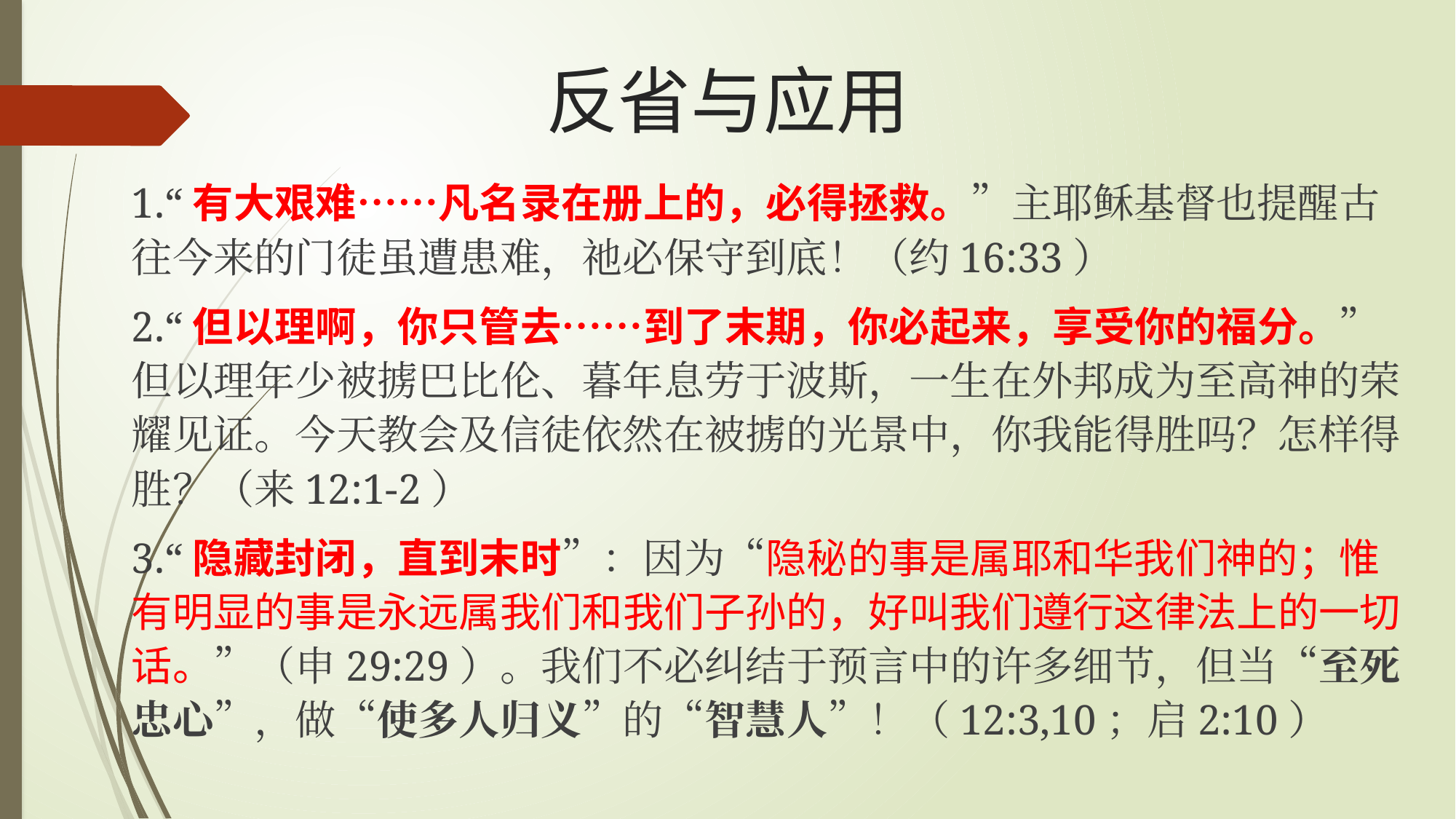

# 反省与应用
1.“有大艰难……凡名录在册上的，必得拯救。”主耶稣基督也提醒古往今来的门徒虽遭患难，祂必保守到底！（约16:33）
2.“但以理啊，你只管去……到了末期，你必起来，享受你的福分。”但以理年少被掳巴比伦、暮年息劳于波斯，一生在外邦成为至高神的荣耀见证。今天教会及信徒依然在被掳的光景中，你我能得胜吗？怎样得胜？（来12:1-2）
3.“隐藏封闭，直到末时”：因为“隐秘的事是属耶和华我们神的；惟有明显的事是永远属我们和我们子孙的，好叫我们遵行这律法上的一切话。”（申29:29）。我们不必纠结于预言中的许多细节，但当“至死忠心”，做“使多人归义”的“智慧人”！（12:3,10；启2:10）